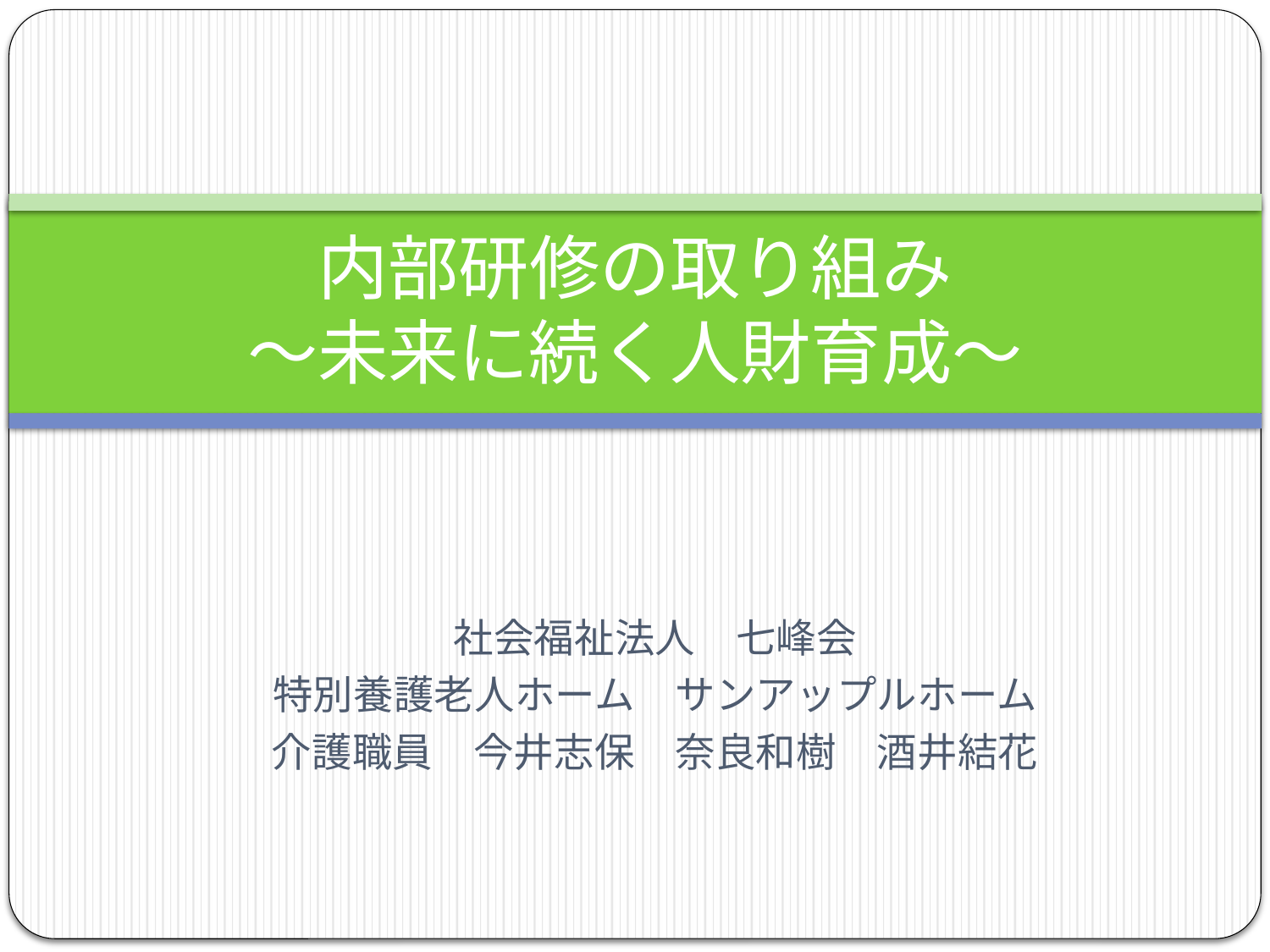

# 内部研修の取り組み ～未来に続く人財育成～
社会福祉法人　七峰会
特別養護老人ホーム　サンアップルホーム
介護職員　今井志保　奈良和樹　酒井結花